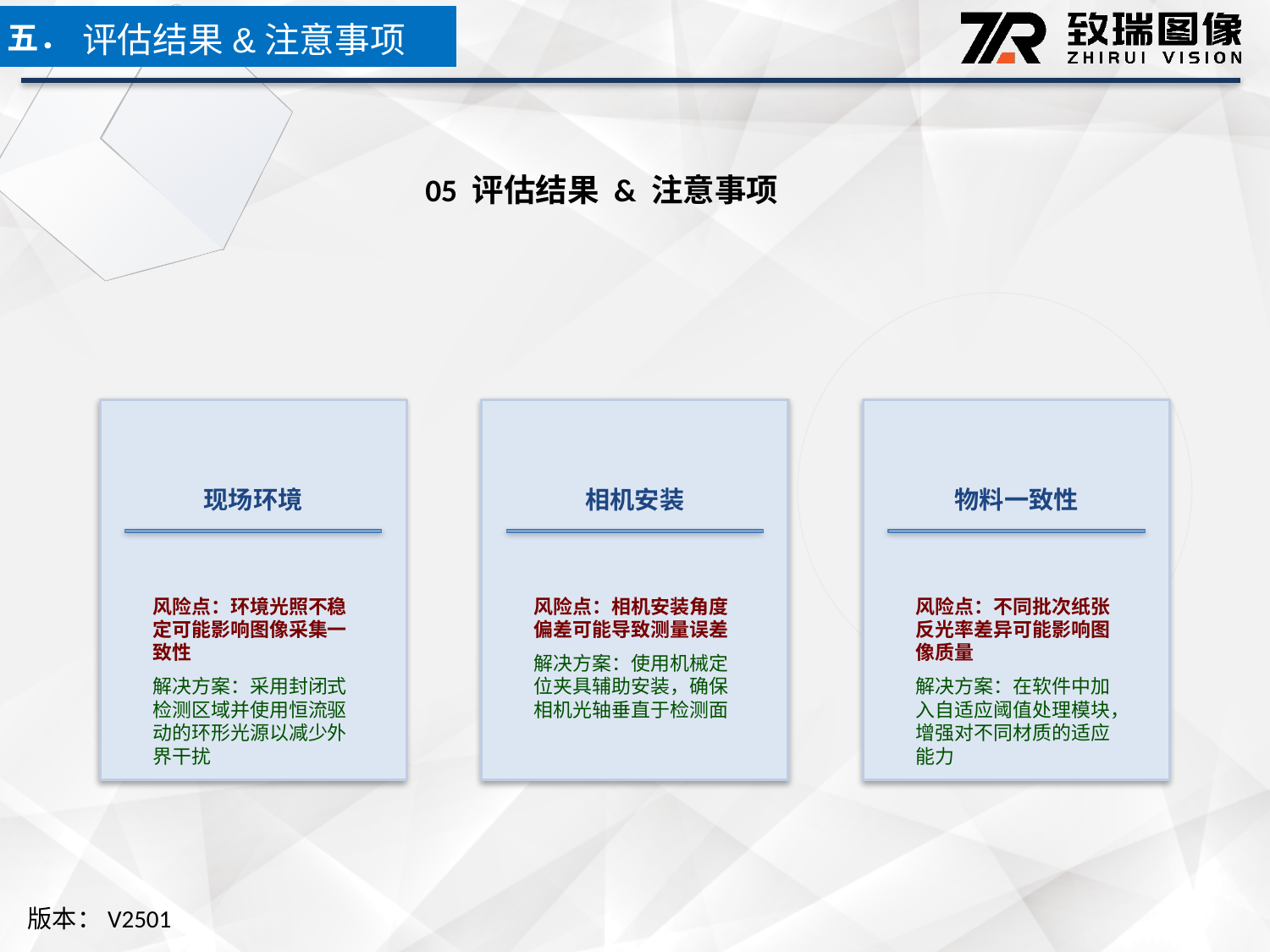

五．
评估结果&注意事项

05 评估结果 & 注意事项

现场环境

相机安装

物料一致性

风险点：环境光照不稳定可能影响图像采集一致性
解决方案：采用封闭式检测区域并使用恒流驱动的环形光源以减少外界干扰

风险点：相机安装角度偏差可能导致测量误差
解决方案：使用机械定位夹具辅助安装，确保相机光轴垂直于检测面

风险点：不同批次纸张反光率差异可能影响图像质量
解决方案：在软件中加入自适应阈值处理模块，增强对不同材质的适应能力